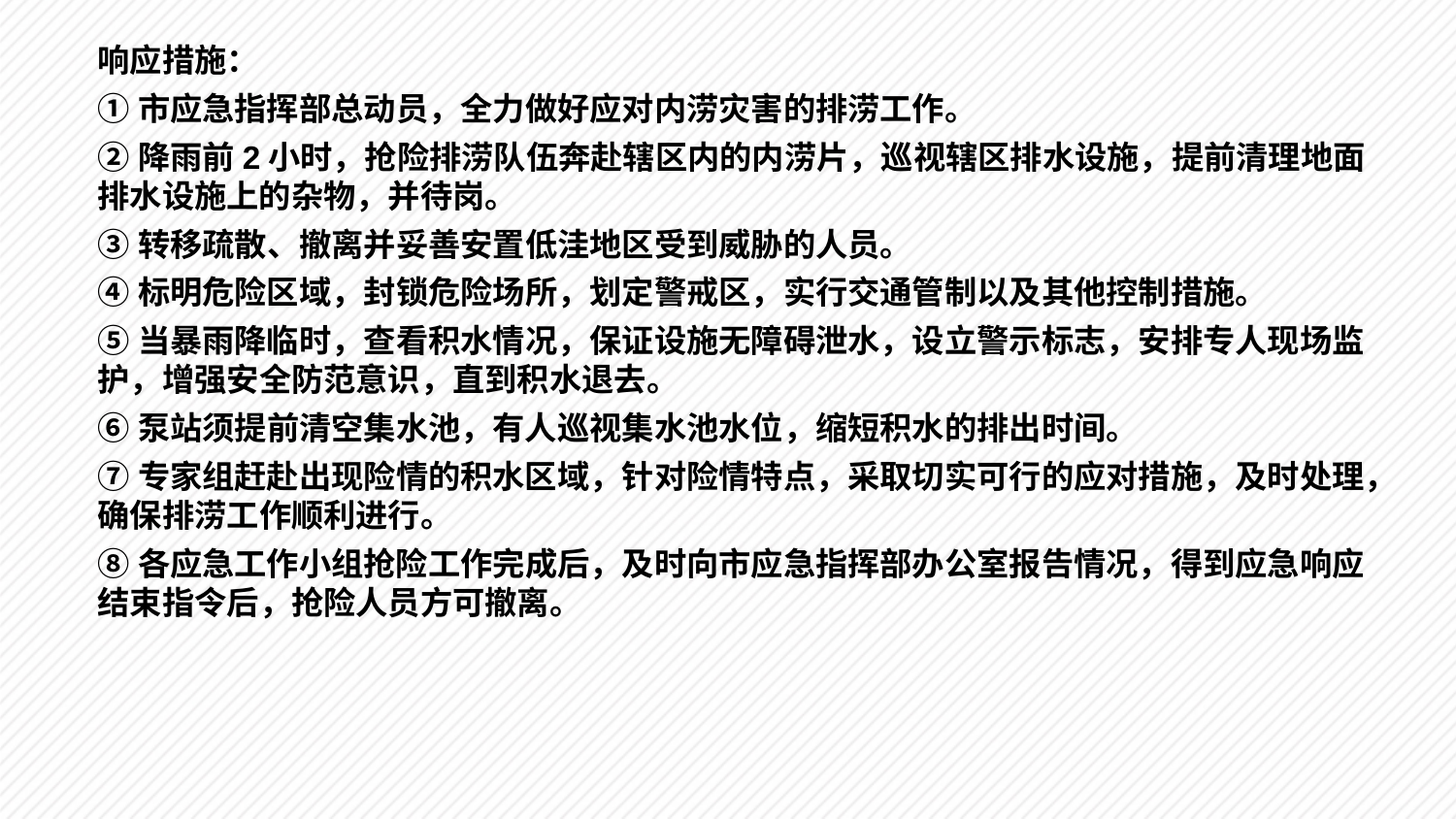

响应措施：
①市应急指挥部总动员，全力做好应对内涝灾害的排涝工作。
②降雨前2小时，抢险排涝队伍奔赴辖区内的内涝片，巡视辖区排水设施，提前清理地面排水设施上的杂物，并待岗。
③转移疏散、撤离并妥善安置低洼地区受到威胁的人员。
④标明危险区域，封锁危险场所，划定警戒区，实行交通管制以及其他控制措施。
⑤当暴雨降临时，查看积水情况，保证设施无障碍泄水，设立警示标志，安排专人现场监护，增强安全防范意识，直到积水退去。
⑥泵站须提前清空集水池，有人巡视集水池水位，缩短积水的排出时间。
⑦专家组赶赴出现险情的积水区域，针对险情特点，采取切实可行的应对措施，及时处理，确保排涝工作顺利进行。
⑧各应急工作小组抢险工作完成后，及时向市应急指挥部办公室报告情况，得到应急响应结束指令后，抢险人员方可撤离。